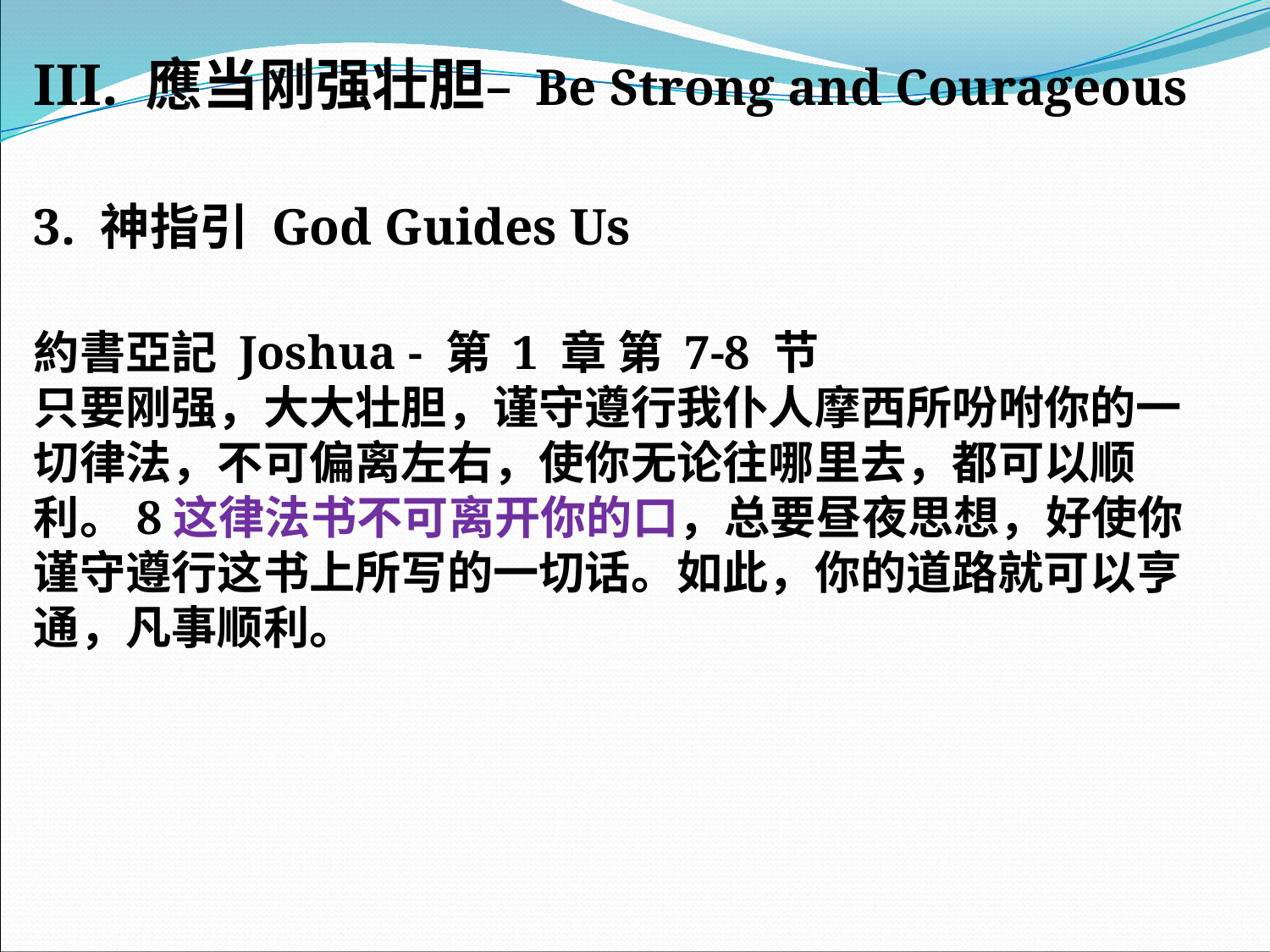

III. 應当刚强壮胆– Be Strong and Courageous

3. 神指引 God Guides Us
約書亞記 Joshua - 第 1 章 第 7-8 节
只要刚强，大大壮胆，谨守遵行我仆人摩西所吩咐你的一切律法，不可偏离左右，使你无论往哪里去，都可以顺利。8这律法书不可离开你的口，总要昼夜思想，好使你谨守遵行这书上所写的一切话。如此，你的道路就可以亨通，凡事顺利。

#